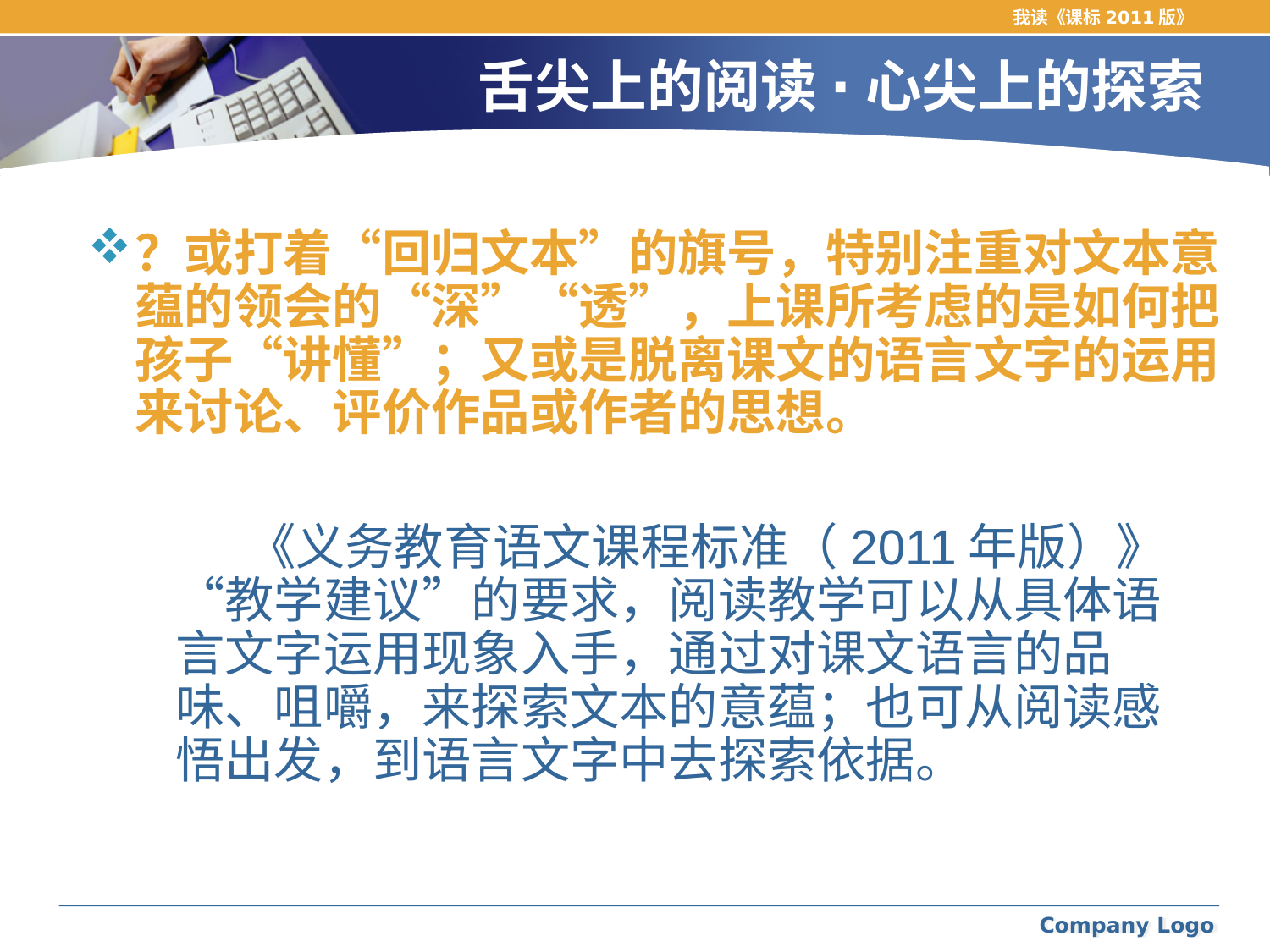

我读《课标2011版》
# 舌尖上的阅读·心尖上的探索
？或打着“回归文本”的旗号，特别注重对文本意蕴的领会的“深”“透”，上课所考虑的是如何把孩子“讲懂”；又或是脱离课文的语言文字的运用来讨论、评价作品或作者的思想。

         《义务教育语文课程标准（2011年版）》“教学建议”的要求，阅读教学可以从具体语言文字运用现象入手，通过对课文语言的品味、咀嚼，来探索文本的意蕴；也可从阅读感悟出发，到语言文字中去探索依据。

Company Logo